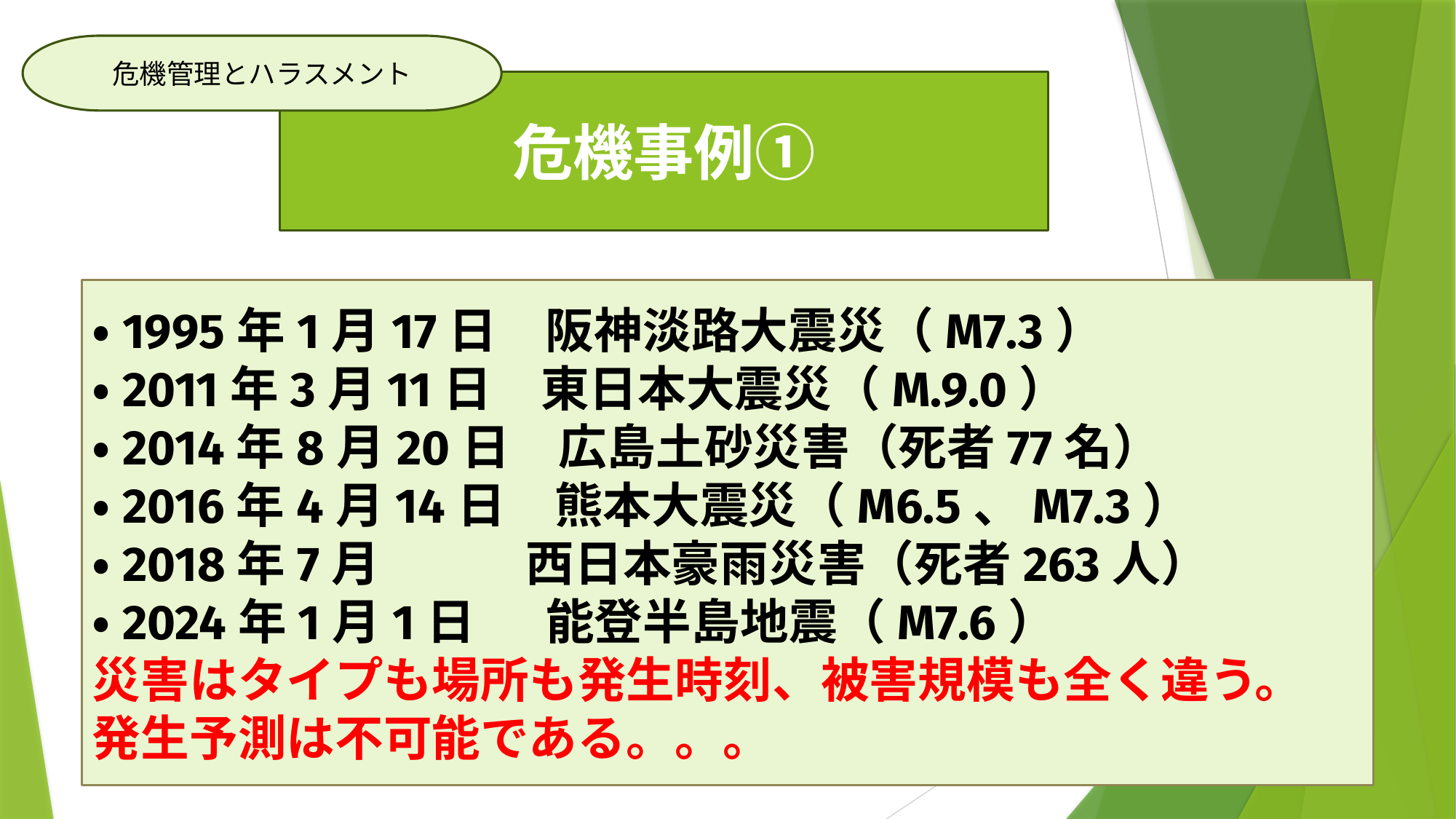

危機管理とハラスメント
# 危機事例①

・1995年1月17日　阪神淡路大震災（M7.3）
・2011年3月11日　東日本大震災（M.9.0）
・2014年8月20日　広島土砂災害（死者77名）
・2016年4月14日　熊本大震災（M6.5、M7.3）
・2018年7月　　　西日本豪雨災害（死者263人）
・2024年1月1日　  能登半島地震（M7.6）
災害はタイプも場所も発生時刻、被害規模も全く違う。
発生予測は不可能である。。。